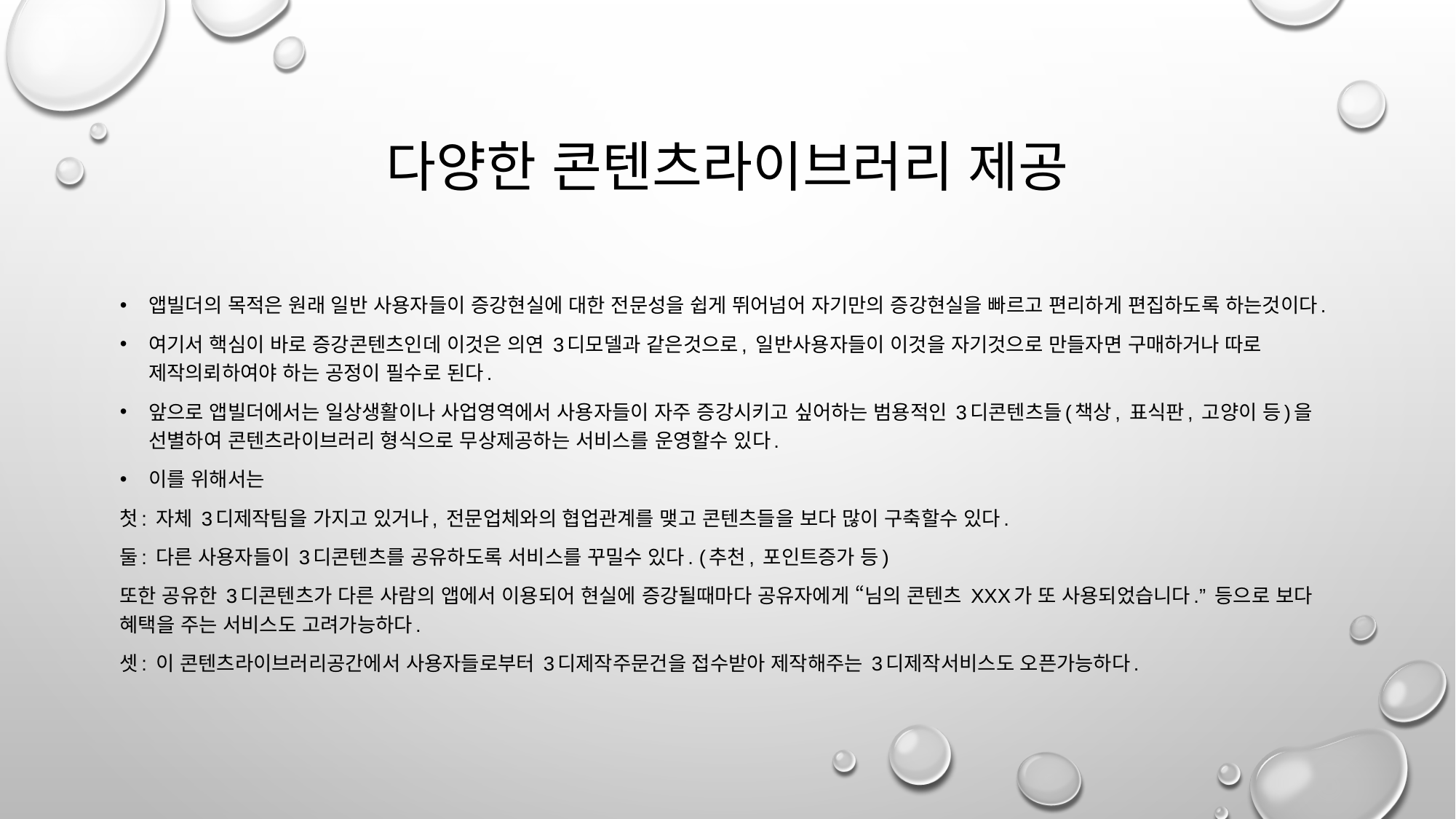

# 다양한 콘텐츠라이브러리 제공
앱빌더의 목적은 원래 일반 사용자들이 증강현실에 대한 전문성을 쉽게 뛰어넘어 자기만의 증강현실을 빠르고 편리하게 편집하도록 하는것이다.
여기서 핵심이 바로 증강콘텐츠인데 이것은 의연 3디모델과 같은것으로, 일반사용자들이 이것을 자기것으로 만들자면 구매하거나 따로 제작의뢰하여야 하는 공정이 필수로 된다.
앞으로 앱빌더에서는 일상생활이나 사업영역에서 사용자들이 자주 증강시키고 싶어하는 범용적인 3디콘텐츠들(책상, 표식판, 고양이 등)을 선별하여 콘텐츠라이브러리 형식으로 무상제공하는 서비스를 운영할수 있다.
이를 위해서는
첫: 자체 3디제작팀을 가지고 있거나, 전문업체와의 협업관계를 맺고 콘텐츠들을 보다 많이 구축할수 있다.
둘: 다른 사용자들이 3디콘텐츠를 공유하도록 서비스를 꾸밀수 있다. (추천, 포인트증가 등)
또한 공유한 3디콘텐츠가 다른 사람의 앱에서 이용되어 현실에 증강될때마다 공유자에게 “님의 콘텐츠 XXX가 또 사용되었습니다.” 등으로 보다 혜택을 주는 서비스도 고려가능하다.
셋: 이 콘텐츠라이브러리공간에서 사용자들로부터 3디제작주문건을 접수받아 제작해주는 3디제작서비스도 오픈가능하다.